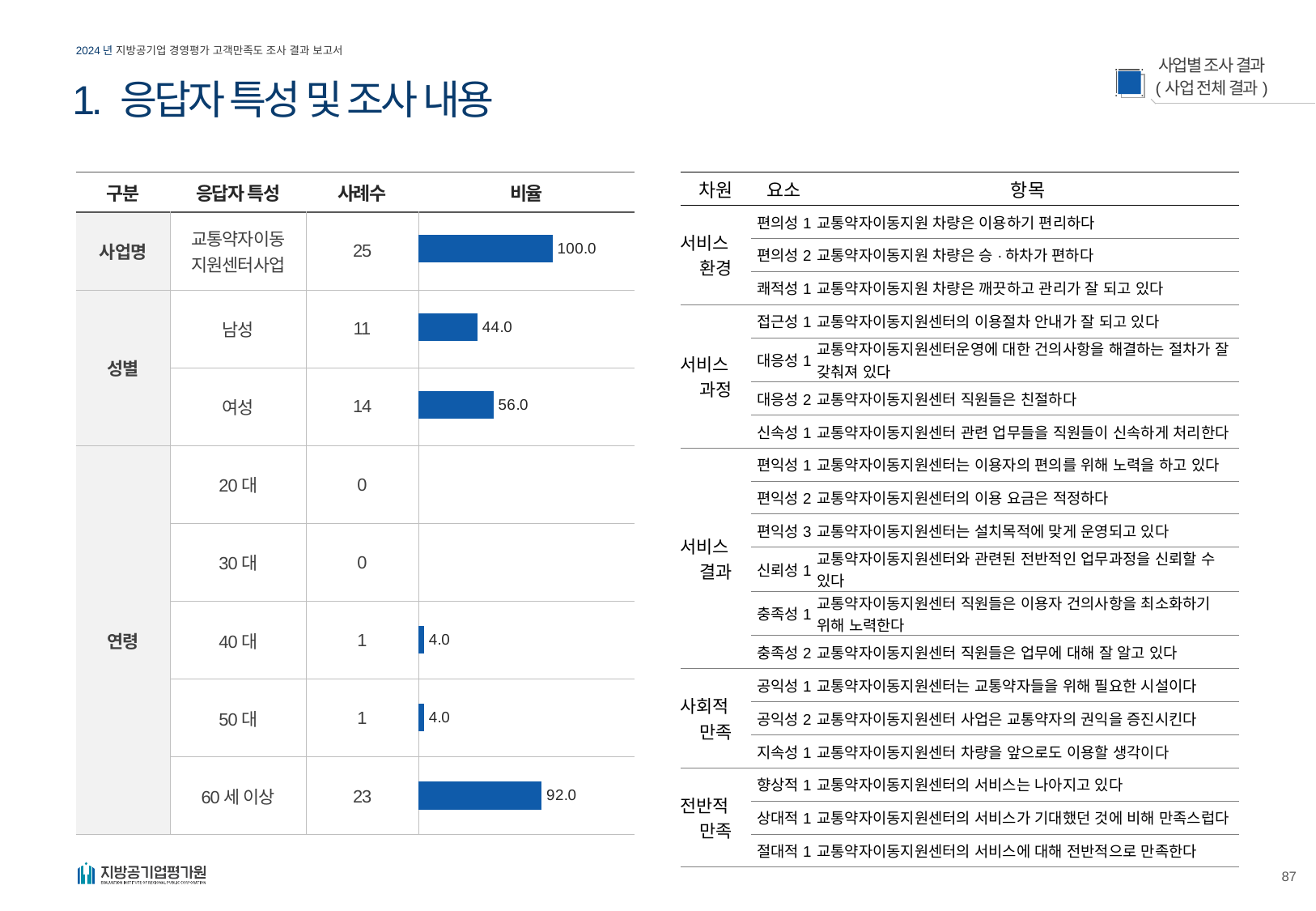

1. 응답자 특성 및 조사 내용
| 구분 | 응답자 특성 | 사례수 | 비율 |
| --- | --- | --- | --- |
| 사업명 | 교통약자이동 지원센터사업 | 25 |  |
| 성별 | 남성 | 11 |  |
|  | 여성 | 14 |  |
| 연령 | 20대 | 0 |  |
|  | 30대 | 0 |  |
|  | 40대 | 1 |  |
|  | 50대 | 1 |  |
|  | 60세 이상 | 23 |  |
| 차원 | 요소 | 항목 |
| --- | --- | --- |
| 서비스 환경 | 편의성1 | 교통약자이동지원 차량은 이용하기 편리하다 |
|  | 편의성2 | 교통약자이동지원 차량은 승·하차가 편하다 |
|  | 쾌적성1 | 교통약자이동지원 차량은 깨끗하고 관리가 잘 되고 있다 |
| 서비스 과정 | 접근성1 | 교통약자이동지원센터의 이용절차 안내가 잘 되고 있다 |
|  | 대응성1 | 교통약자이동지원센터운영에 대한 건의사항을 해결하는 절차가 잘 갖춰져 있다 |
|  | 대응성2 | 교통약자이동지원센터 직원들은 친절하다 |
|  | 신속성1 | 교통약자이동지원센터 관련 업무들을 직원들이 신속하게 처리한다 |
| 서비스 결과 | 편익성1 | 교통약자이동지원센터는 이용자의 편의를 위해 노력을 하고 있다 |
|  | 편익성2 | 교통약자이동지원센터의 이용 요금은 적정하다 |
|  | 편익성3 | 교통약자이동지원센터는 설치목적에 맞게 운영되고 있다 |
|  | 신뢰성1 | 교통약자이동지원센터와 관련된 전반적인 업무과정을 신뢰할 수 있다 |
|  | 충족성1 | 교통약자이동지원센터 직원들은 이용자 건의사항을 최소화하기 위해 노력한다 |
|  | 충족성2 | 교통약자이동지원센터 직원들은 업무에 대해 잘 알고 있다 |
| 사회적 만족 | 공익성1 | 교통약자이동지원센터는 교통약자들을 위해 필요한 시설이다 |
|  | 공익성2 | 교통약자이동지원센터 사업은 교통약자의 권익을 증진시킨다 |
|  | 지속성1 | 교통약자이동지원센터 차량을 앞으로도 이용할 생각이다 |
| 전반적 만족 | 향상적1 | 교통약자이동지원센터의 서비스는 나아지고 있다 |
|  | 상대적1 | 교통약자이동지원센터의 서비스가 기대했던 것에 비해 만족스럽다 |
|  | 절대적1 | 교통약자이동지원센터의 서비스에 대해 전반적으로 만족한다 |

### Chart

| Category | 계열 1 |
|---|---|
| 교통약자이동지원센터사업 | 100.0 |
| 남성 | 44.0 |
| 여성 | 56.00000000000001 |
| 20대 | None |
| 30대 | None |
| 40대 | 4.0 |
| 50대 | 4.0 |
| 60세 이상 | 92.0 |